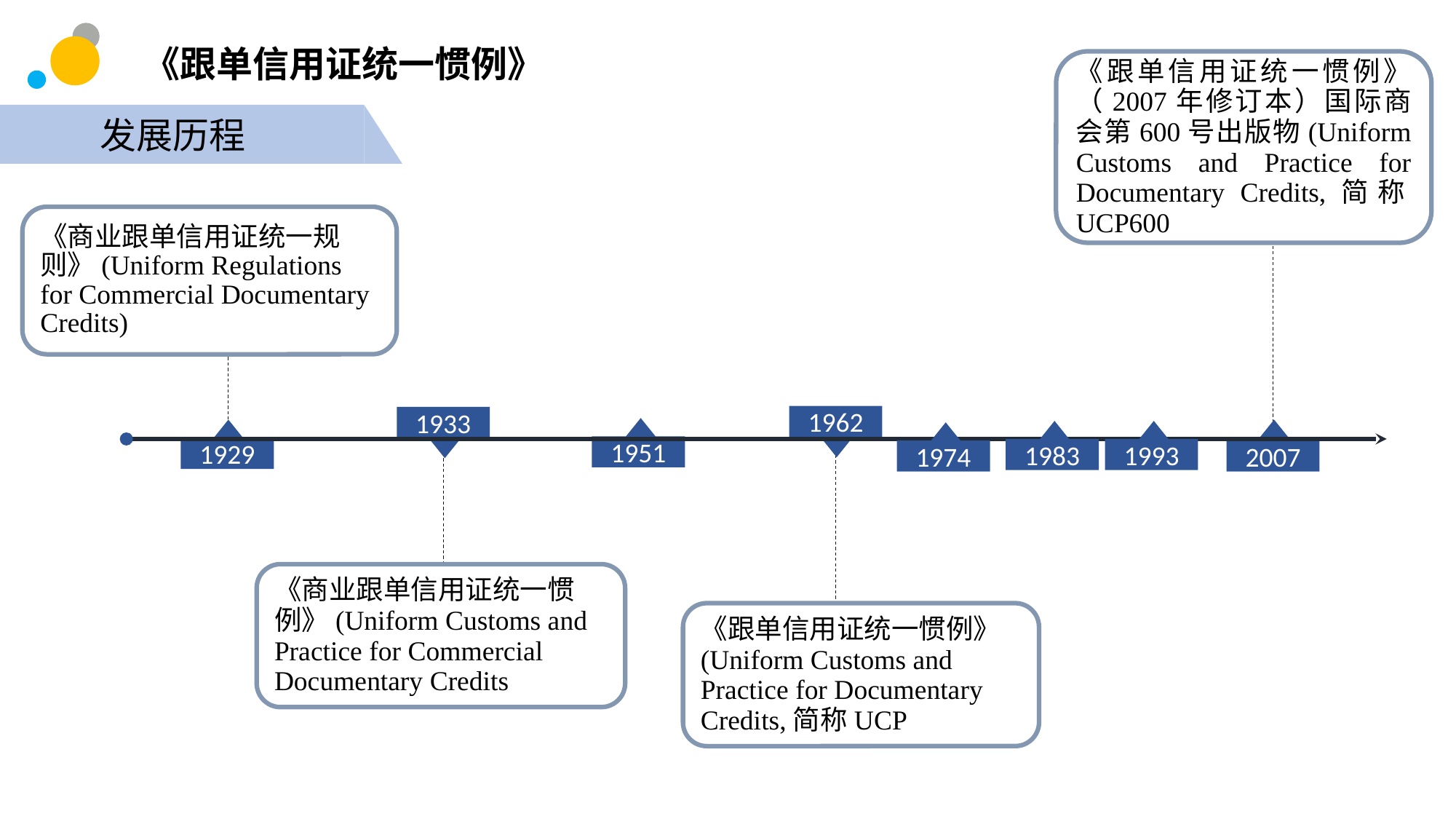

《跟单信用证统一惯例》
《跟单信用证统一惯例》（2007年修订本）国际商会第600号出版物(Uniform Customs and Practice for Documentary Credits,简称UCP600

发展历程
《商业跟单信用证统一规则》(Uniform Regulations for Commercial Documentary Credits)
1962

1933

1951

1929

2007

1983

1993

1974

《商业跟单信用证统一惯例》(Uniform Customs and Practice for Commercial Documentary Credits
《跟单信用证统一惯例》(Uniform Customs and Practice for Documentary Credits,简称UCP
页码